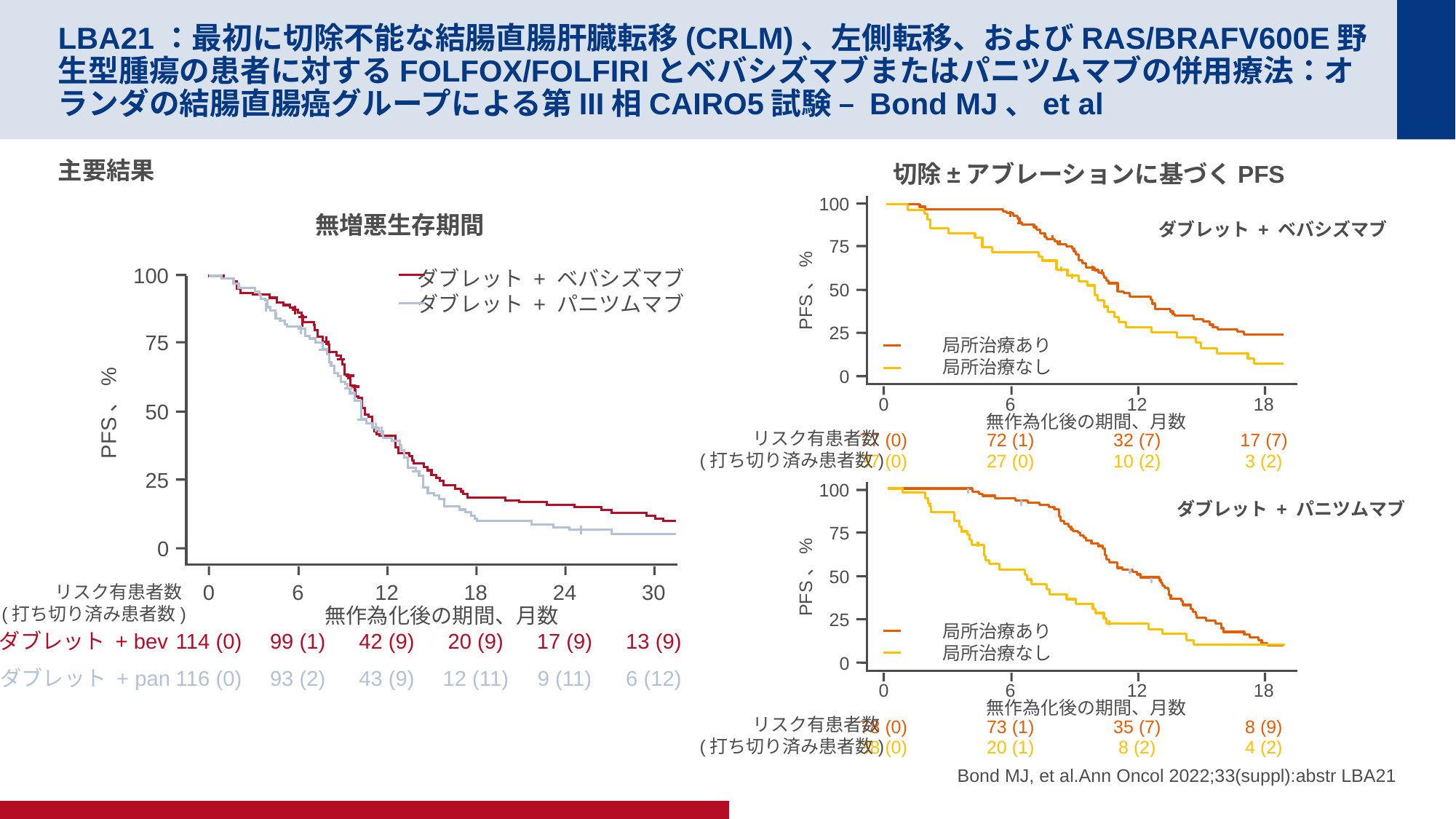

# LBA21：最初に切除不能な結腸直腸肝臓転移(CRLM)、左側転移、およびRAS/BRAFV600E野生型腫瘍の患者に対するFOLFOX/FOLFIRIとベバシズマブまたはパニツムマブの併用療法：オランダの結腸直腸癌グループによる第III相CAIRO5試験 – Bond MJ、et al
主要結果
切除±アブレーションに基づくPFS
100

75

50
PFS、%

25

0

無増悪生存期間
ダブレット + ベバシズマブ
100

75

PFS、%
50

25

0

ダブレット + ベバシズマブ
ダブレット + パニツムマブ

局所治療あり
局所治療なし

0
6
12
18
無作為化後の期間、月数
リスク有患者数
(打ち切り済み患者数)
77 (0)
72 (1)
32 (7)
17 (7)
37 (0)
27 (0)
10 (2)
3 (2)
100

75

50
PFS、%

25

0

ダブレット + パニツムマブ
局所治療あり
局所治療なし

0
6
12
18
無作為化後の期間、月数
78 (0)
73 (1)
35 (7)
8 (9)
38 (0)
20 (1)
8 (2)
4 (2)

0
6
12
18
24
30

リスク有患者数
(打ち切り済み患者数)

無作為化後の期間、月数

ダブレット + bev
114 (0)
99 (1)
42 (9)
20 (9)
17 (9)
13 (9)
ダブレット + pan
116 (0)
93 (2)
43 (9)
12 (11)
9 (11)
6 (12)
リスク有患者数
(打ち切り済み患者数)
Bond MJ, et al.Ann Oncol 2022;33(suppl):abstr LBA21